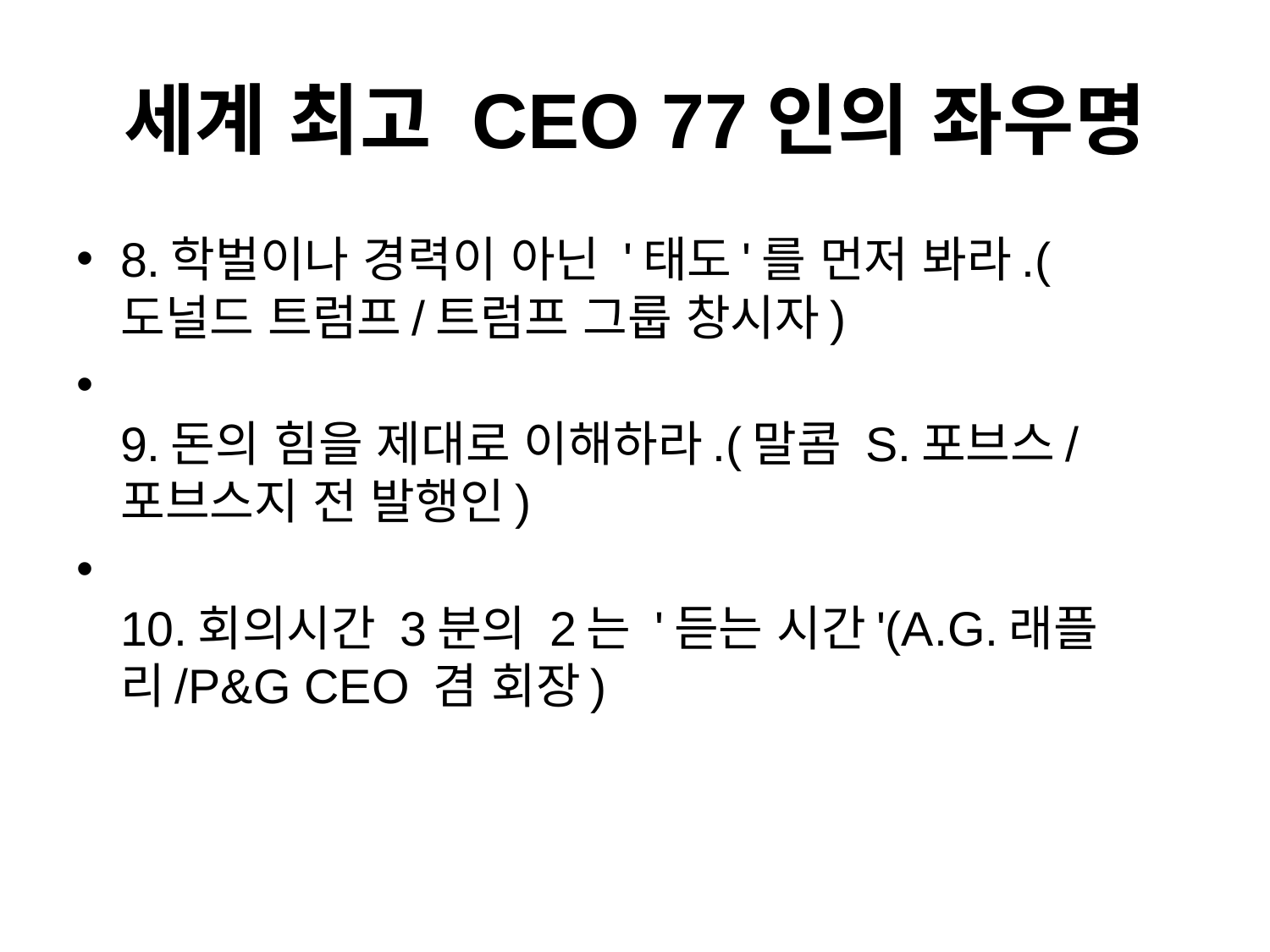

# 세계 최고 CEO 77인의 좌우명
8.학벌이나 경력이 아닌 '태도'를 먼저 봐라.(도널드 트럼프/트럼프 그룹 창시자)
9.돈의 힘을 제대로 이해하라.(말콤 S.포브스/포브스지 전 발행인)
10.회의시간 3분의 2는 '듣는 시간'(A.G.래플리/P&G CEO 겸 회장)